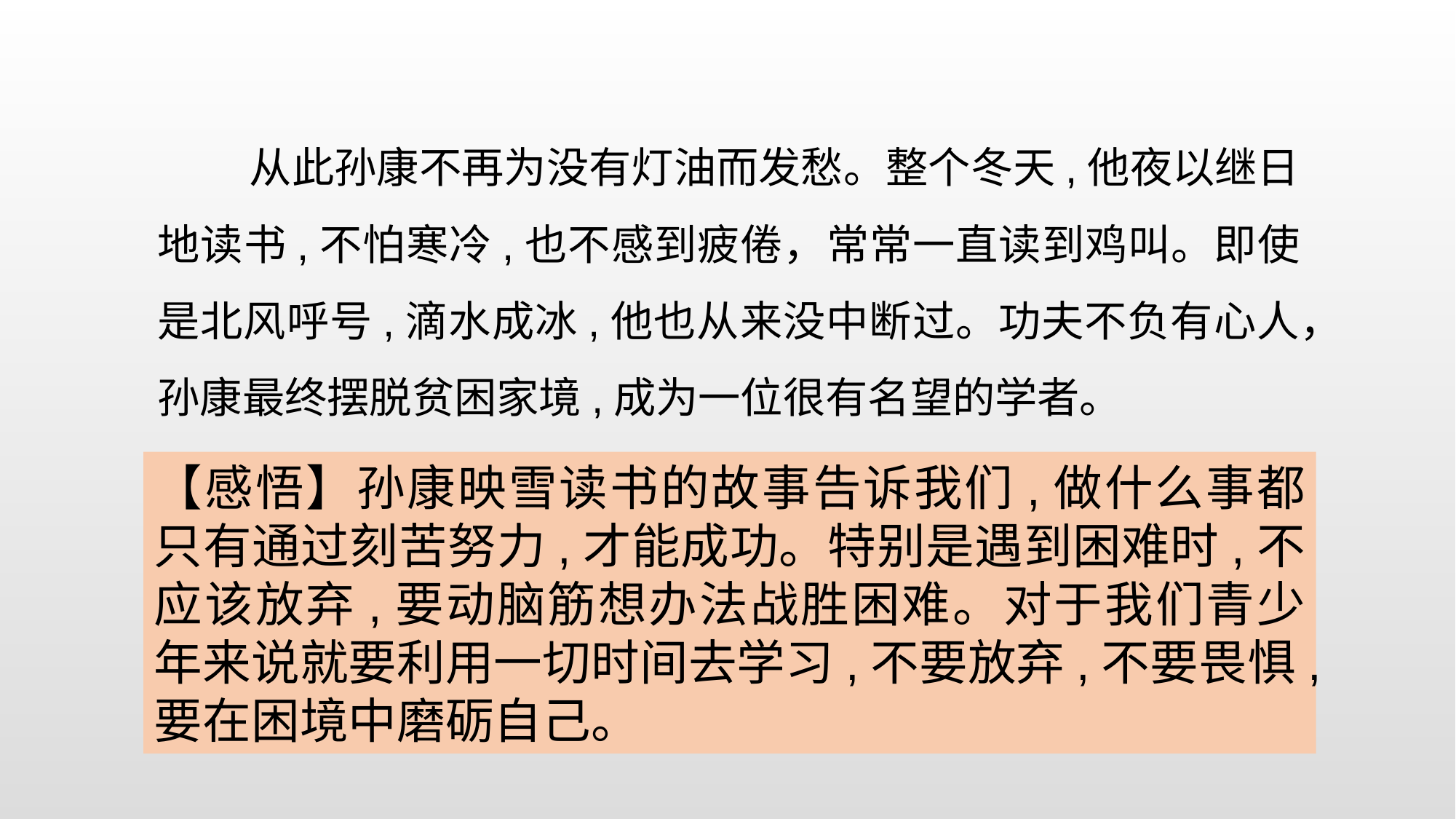

从此孙康不再为没有灯油而发愁。整个冬天,他夜以继日地读书,不怕寒冷,也不感到疲倦，常常一直读到鸡叫。即使是北风呼号,滴水成冰,他也从来没中断过。功夫不负有心人，孙康最终摆脱贫困家境,成为一位很有名望的学者。
【感悟】孙康映雪读书的故事告诉我们,做什么事都只有通过刻苦努力,才能成功。特别是遇到困难时,不应该放弃,要动脑筋想办法战胜困难。对于我们青少年来说就要利用一切时间去学习,不要放弃,不要畏惧,要在困境中磨砺自己。